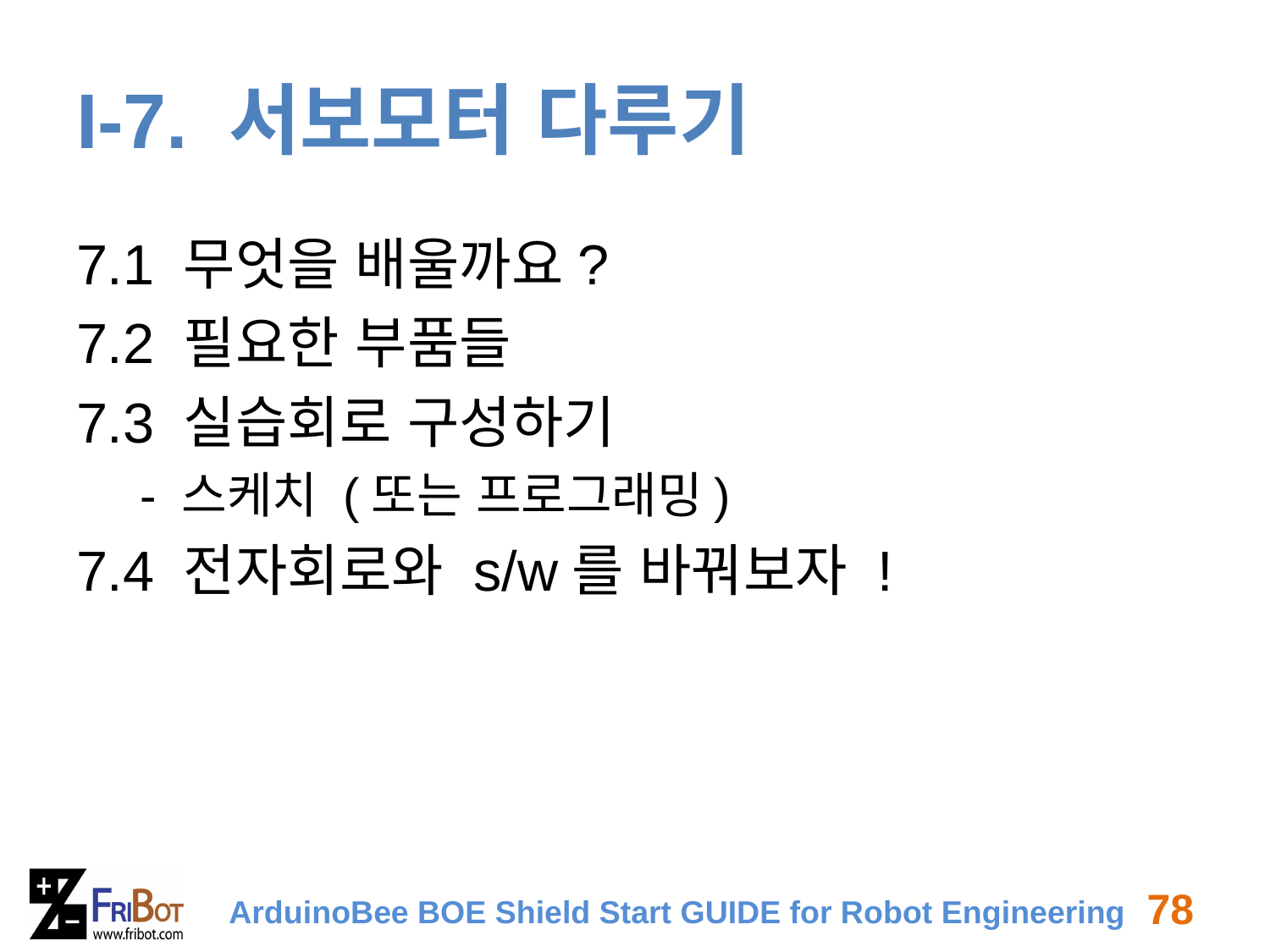

# I-7. 서보모터 다루기
7.1 무엇을 배울까요?
7.2 필요한 부품들
7.3 실습회로 구성하기
- 스케치 (또는 프로그래밍)
7.4 전자회로와 s/w를 바꿔보자 !

78